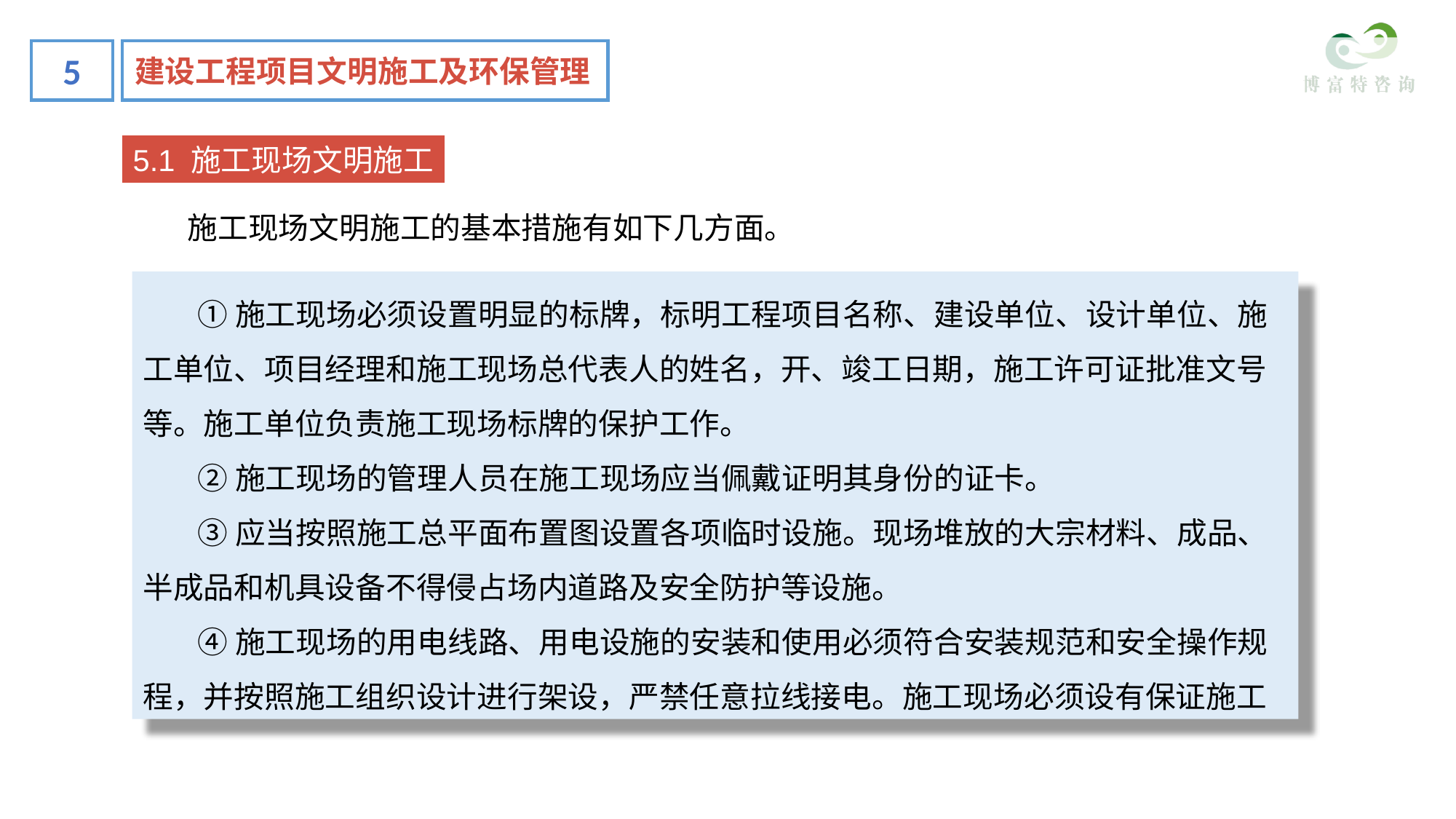

1.项目的定义
5

建设工程项目文明施工及环保管理
5.1 施工现场文明施工
施工现场文明施工的基本措施有如下几方面。
①施工现场必须设置明显的标牌，标明工程项目名称、建设单位、设计单位、施工单位、项目经理和施工现场总代表人的姓名，开、竣工日期，施工许可证批准文号等。施工单位负责施工现场标牌的保护工作。
②施工现场的管理人员在施工现场应当佩戴证明其身份的证卡。
③应当按照施工总平面布置图设置各项临时设施。现场堆放的大宗材料、成品、半成品和机具设备不得侵占场内道路及安全防护等设施。
④施工现场的用电线路、用电设施的安装和使用必须符合安装规范和安全操作规程，并按照施工组织设计进行架设，严禁任意拉线接电。施工现场必须设有保证施工